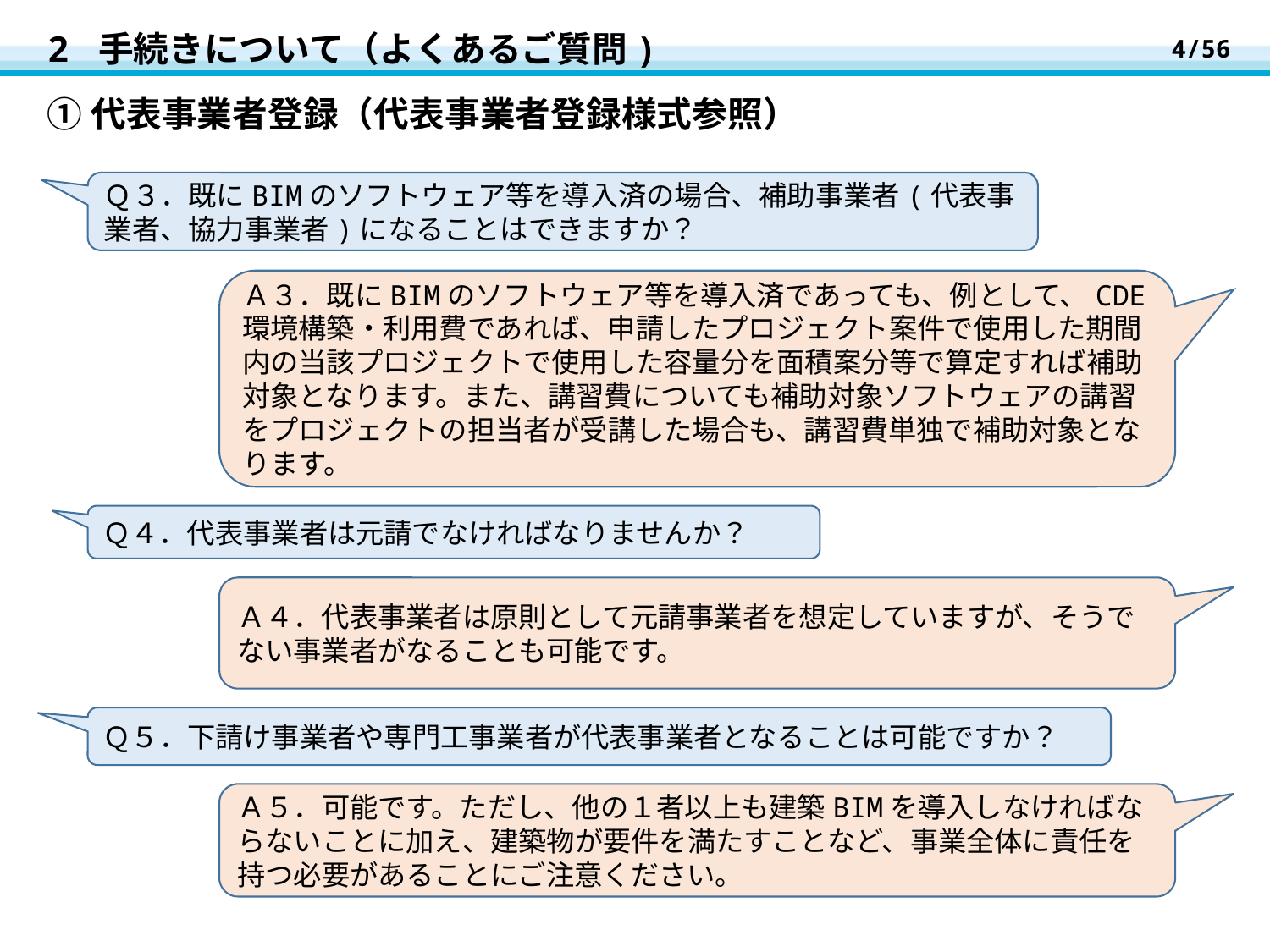

4/56
# 2 手続きについて（よくあるご質問)
①代表事業者登録（代表事業者登録様式参照）
Ｑ３．既にBIMのソフトウェア等を導入済の場合、補助事業者(代表事業者、協力事業者)になることはできますか？
Ａ３．既にBIMのソフトウェア等を導入済であっても、例として、CDE環境構築・利用費であれば、申請したプロジェクト案件で使用した期間内の当該プロジェクトで使用した容量分を面積案分等で算定すれば補助対象となります。また、講習費についても補助対象ソフトウェアの講習をプロジェクトの担当者が受講した場合も、講習費単独で補助対象となります。
Ｑ４．代表事業者は元請でなければなりませんか？
Ａ４．代表事業者は原則として元請事業者を想定していますが、そうでない事業者がなることも可能です。
Ｑ５．下請け事業者や専門工事業者が代表事業者となることは可能ですか？
Ａ５．可能です。ただし、他の１者以上も建築BIMを導入しなければならないことに加え、建築物が要件を満たすことなど、事業全体に責任を持つ必要があることにご注意ください。